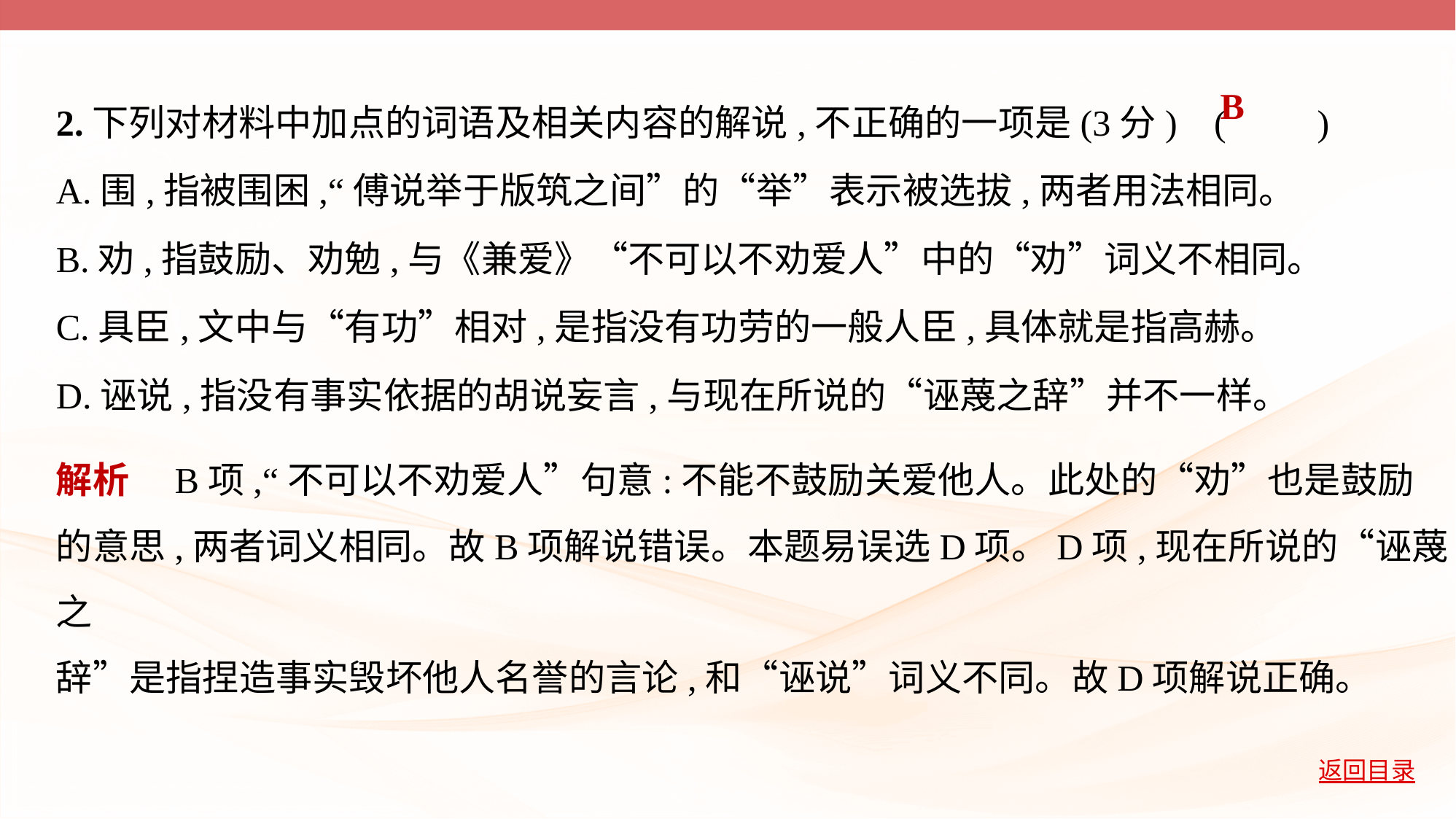

2.下列对材料中加点的词语及相关内容的解说,不正确的一项是(3分) (          )
A.围,指被围困,“傅说举于版筑之间”的“举”表示被选拔,两者用法相同。
B.劝,指鼓励、劝勉,与《兼爱》“不可以不劝爱人”中的“劝”词义不相同。
C.具臣,文中与“有功”相对,是指没有功劳的一般人臣,具体就是指高赫。
D.诬说,指没有事实依据的胡说妄言,与现在所说的“诬蔑之辞”并不一样。
B
解析　B项,“不可以不劝爱人”句意:不能不鼓励关爱他人。此处的“劝”也是鼓励
的意思,两者词义相同。故B项解说错误。本题易误选D项。D项,现在所说的“诬蔑之
辞”是指捏造事实毁坏他人名誉的言论,和“诬说”词义不同。故D项解说正确。